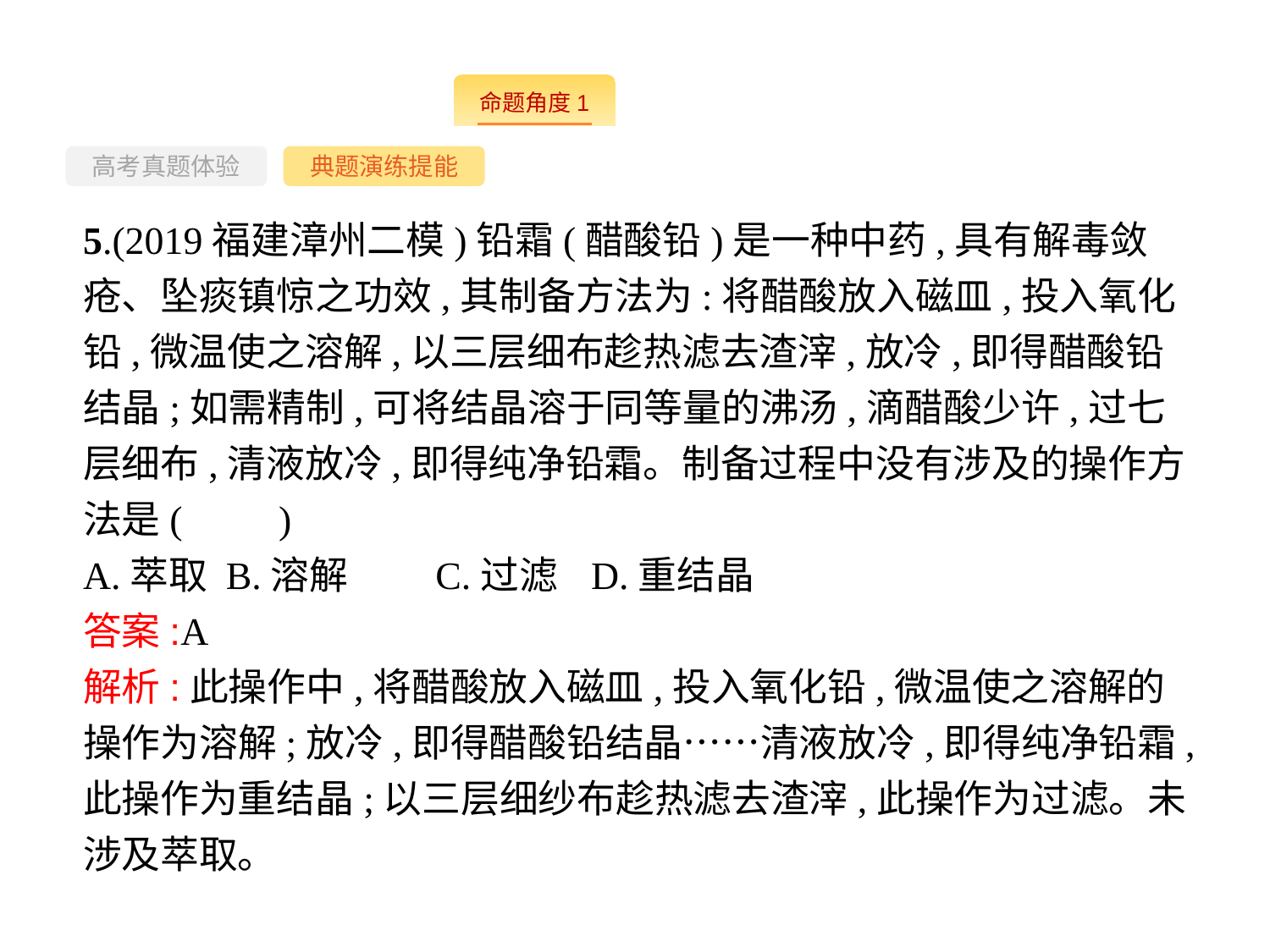

-23-
高考真题体验
典题演练提能
5.(2019福建漳州二模)铅霜(醋酸铅)是一种中药,具有解毒敛疮、坠痰镇惊之功效,其制备方法为:将醋酸放入磁皿,投入氧化铅,微温使之溶解,以三层细布趁热滤去渣滓,放冷,即得醋酸铅结晶;如需精制,可将结晶溶于同等量的沸汤,滴醋酸少许,过七层细布,清液放冷,即得纯净铅霜。制备过程中没有涉及的操作方法是(　　)
A.萃取	B.溶解	C.过滤	D.重结晶
答案:A
解析:此操作中,将醋酸放入磁皿,投入氧化铅,微温使之溶解的操作为溶解;放冷,即得醋酸铅结晶……清液放冷,即得纯净铅霜,此操作为重结晶;以三层细纱布趁热滤去渣滓,此操作为过滤。未涉及萃取。